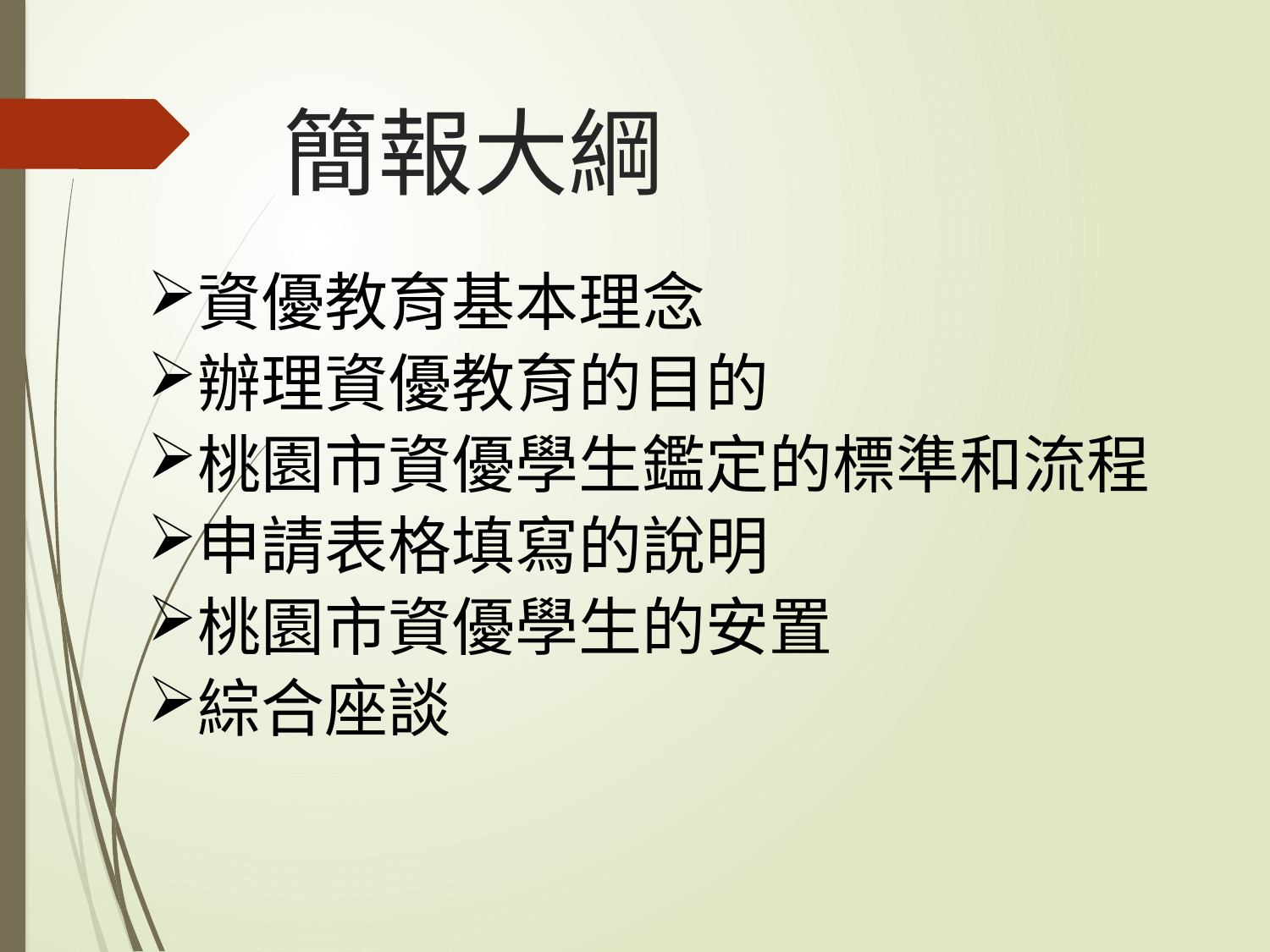

# 簡報大綱

資優教育基本理念
辦理資優教育的目的
桃園市資優學生鑑定的標準和流程
申請表格填寫的說明
桃園市資優學生的安置
綜合座談